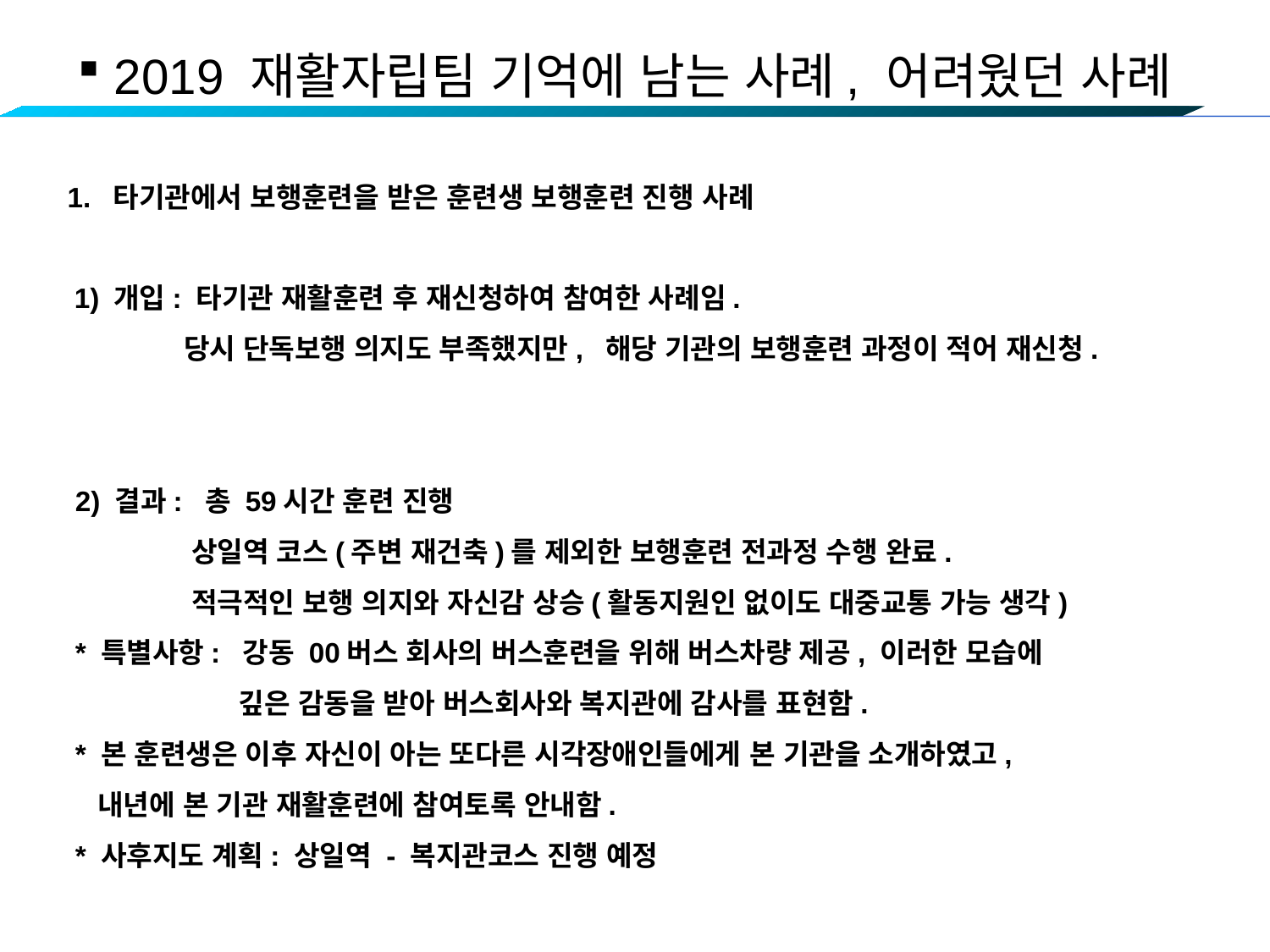

2019 재활자립팀 기억에 남는 사례, 어려웠던 사례

1.  타기관에서 보행훈련을 받은 훈련생 보행훈련 진행 사례

 1) 개입: 타기관 재활훈련 후 재신청하여 참여한 사례임.
              당시 단독보행 의지도 부족했지만,  해당 기관의 보행훈련 과정이 적어 재신청.

 2) 결과:  총 59시간 훈련 진행
               상일역 코스(주변 재건축)를 제외한 보행훈련 전과정 수행 완료.
               적극적인 보행 의지와 자신감 상승(활동지원인 없이도 대중교통 가능 생각)
 * 특별사항:  강동 00버스 회사의 버스훈련을 위해 버스차량 제공, 이러한 모습에
                     깊은 감동을 받아 버스회사와 복지관에 감사를 표현함.
 * 본 훈련생은 이후 자신이 아는 또다른 시각장애인들에게 본 기관을 소개하였고,
   내년에 본 기관 재활훈련에 참여토록 안내함.
 * 사후지도 계획: 상일역 - 복지관코스 진행 예정